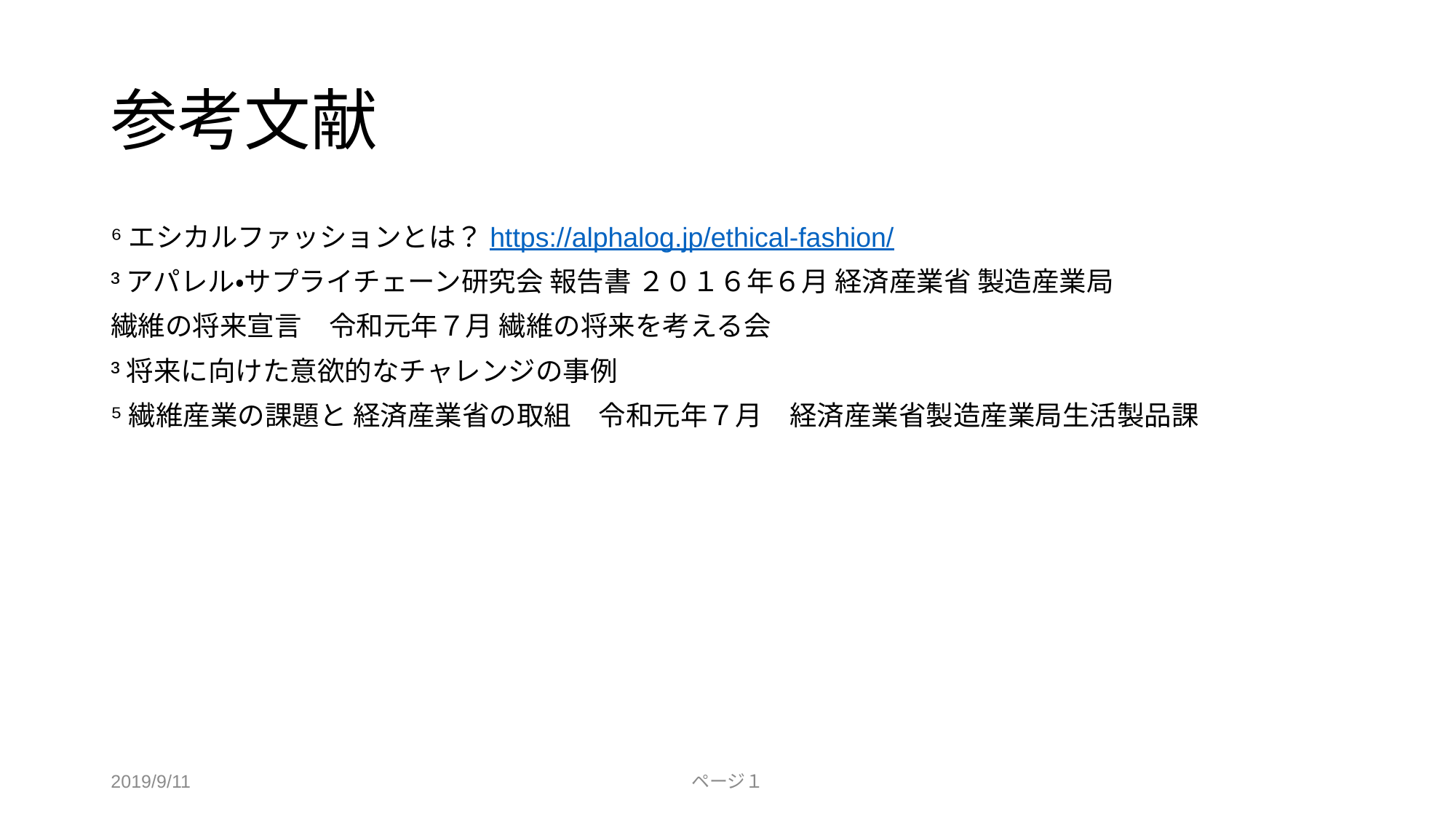

# 参考文献
⁶エシカルファッションとは？https://alphalog.jp/ethical-fashion/
³アパレル・サプライチェーン研究会 報告書 ２０１６年６月 経済産業省 製造産業局
繊維の将来宣言　令和元年７月 繊維の将来を考える会
³将来に向けた意欲的なチャレンジの事例
⁵繊維産業の課題と 経済産業省の取組　令和元年７月　経済産業省製造産業局生活製品課

2019/9/11
ページ１